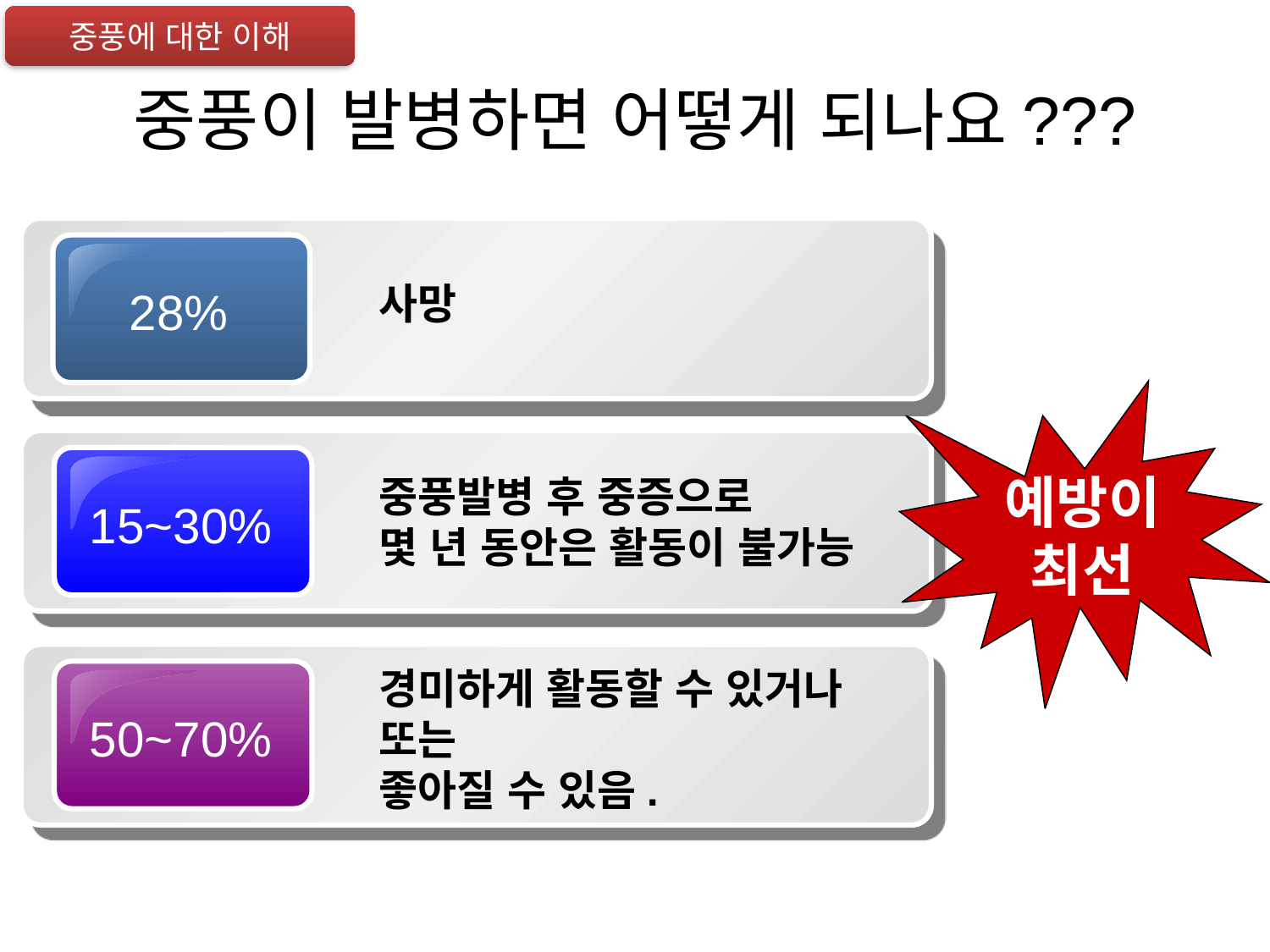

중풍에 대한 이해
# 중풍이 발병하면 어떻게 되나요???

28%
사망
예방이
최선

15~30%
중풍발병 후 중증으로
몇 년 동안은 활동이 불가능

경미하게 활동할 수 있거나
또는
좋아질 수 있음.

50~70%